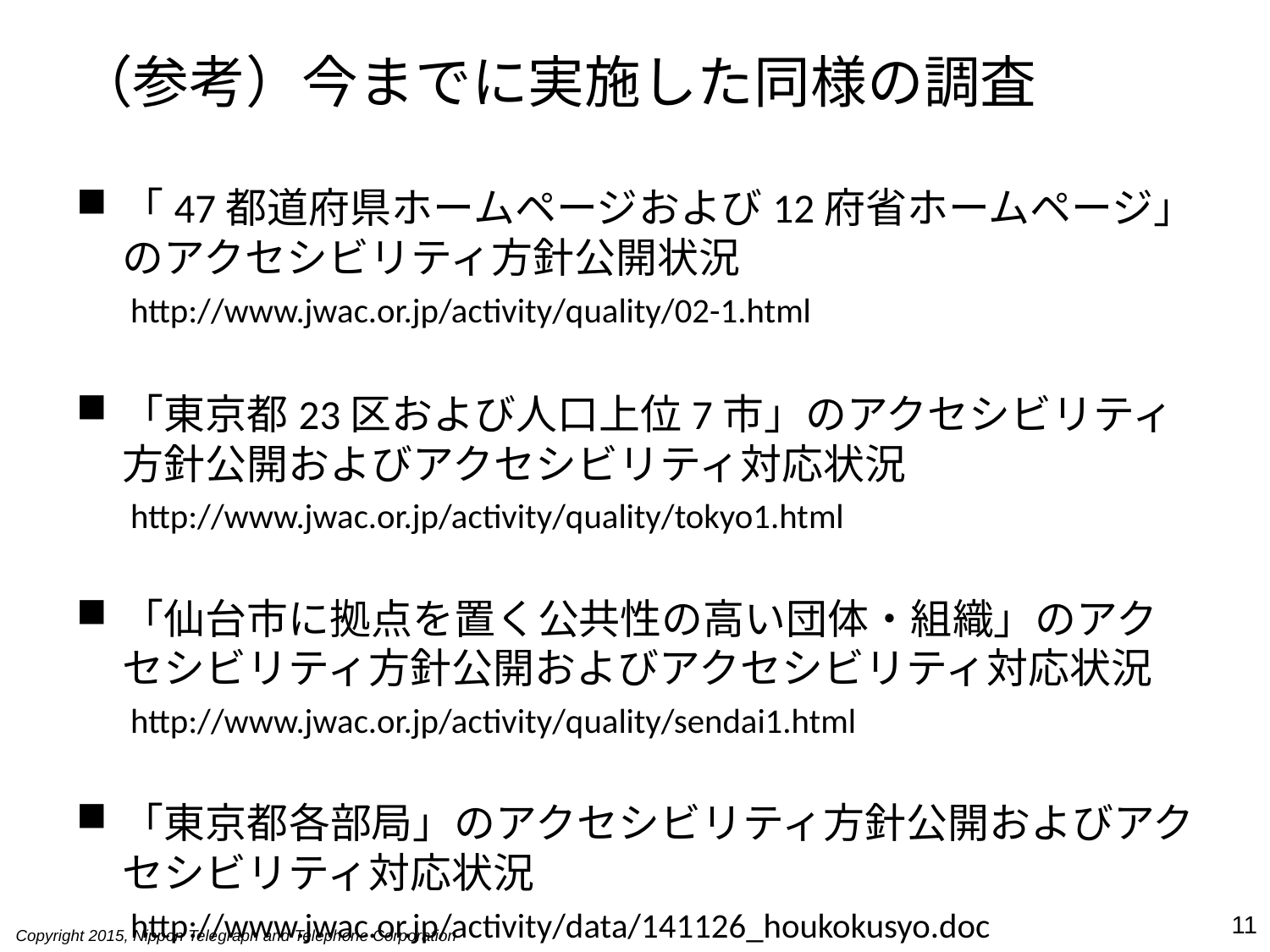

# （参考）今までに実施した同様の調査
「47都道府県ホームページおよび12府省ホームページ」のアクセシビリティ方針公開状況
http://www.jwac.or.jp/activity/quality/02-1.html

「東京都23区および人口上位7市」のアクセシビリティ方針公開およびアクセシビリティ対応状況
http://www.jwac.or.jp/activity/quality/tokyo1.html

「仙台市に拠点を置く公共性の高い団体・組織」のアクセシビリティ方針公開およびアクセシビリティ対応状況
http://www.jwac.or.jp/activity/quality/sendai1.html

「東京都各部局」のアクセシビリティ方針公開およびアクセシビリティ対応状況
http://www.jwac.or.jp/activity/data/141126_houkokusyo.doc

11